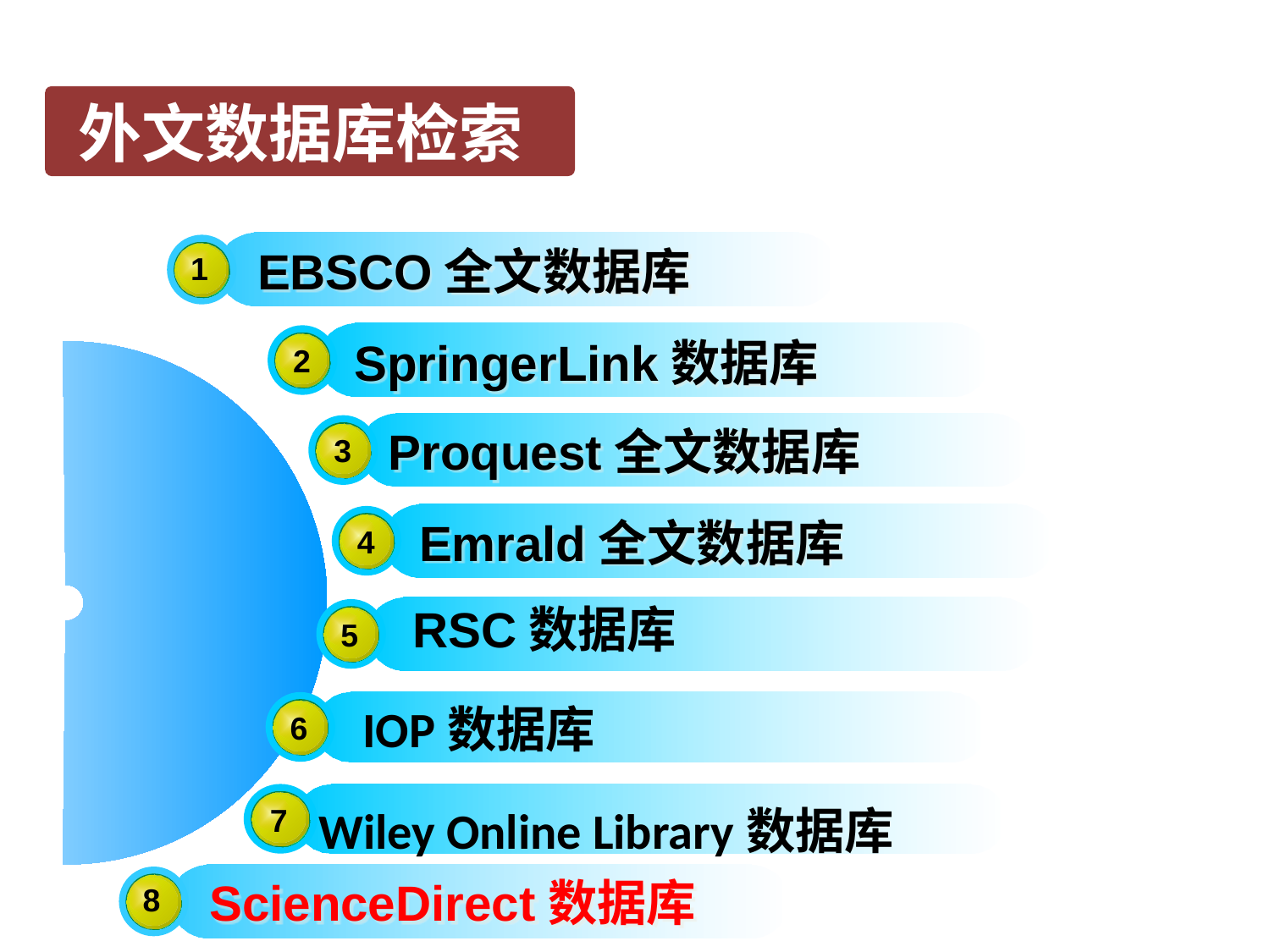

外文数据库检索

EBSCO全文数据库

1

SpringerLink数据库
2

Proquest全文数据库

3

Emrald全文数据库
4
RSC数据库

5

6
IOP数据库

Wiley Online Library数据库

7

ScienceDirect数据库

8